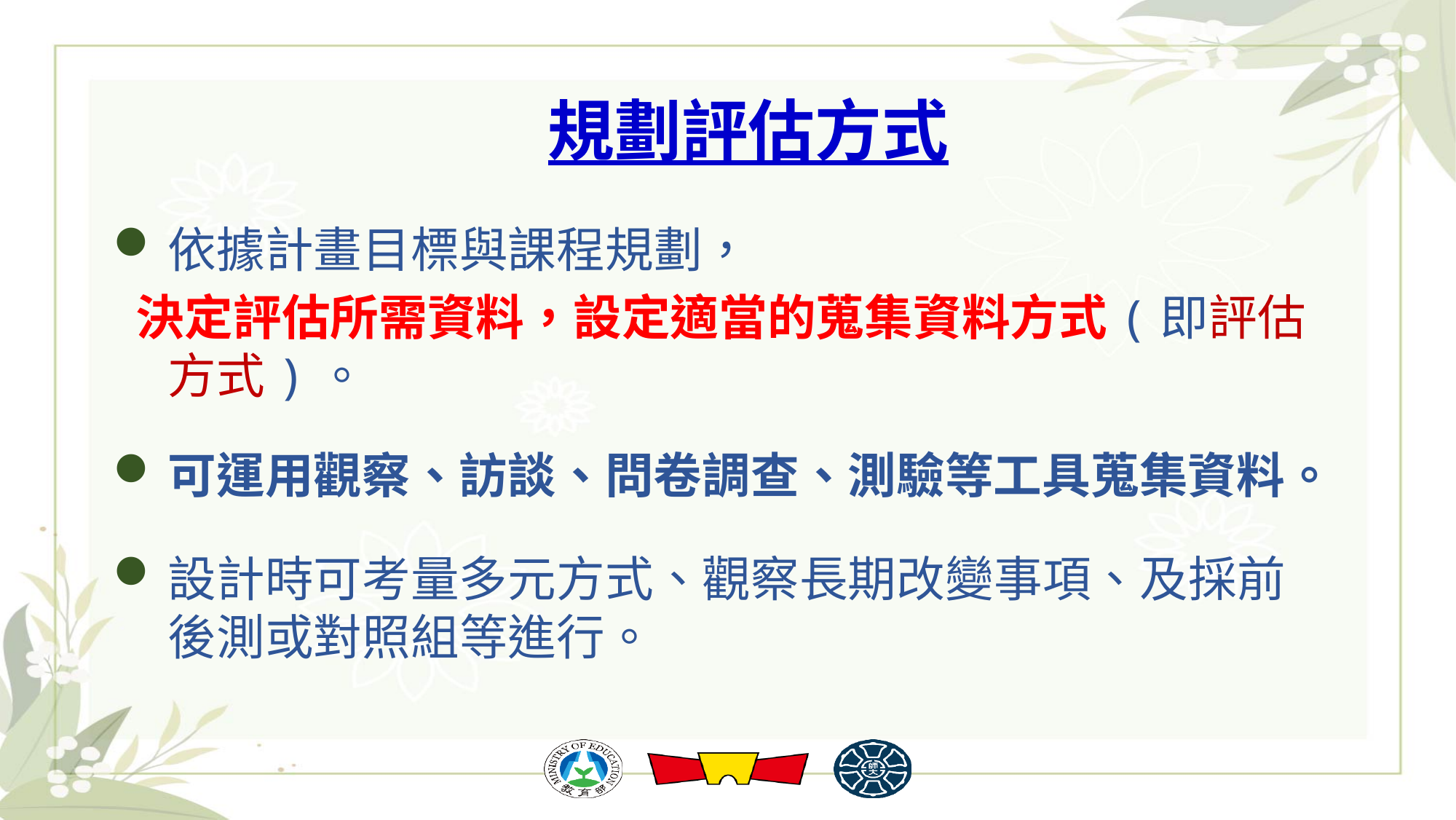

# 規劃評估方式
依據計畫目標與課程規劃，
 決定評估所需資料，設定適當的蒐集資料方式(即評估方式)。

可運用觀察、訪談、問卷調查、測驗等工具蒐集資料。
設計時可考量多元方式、觀察長期改變事項、及採前後測或對照組等進行。